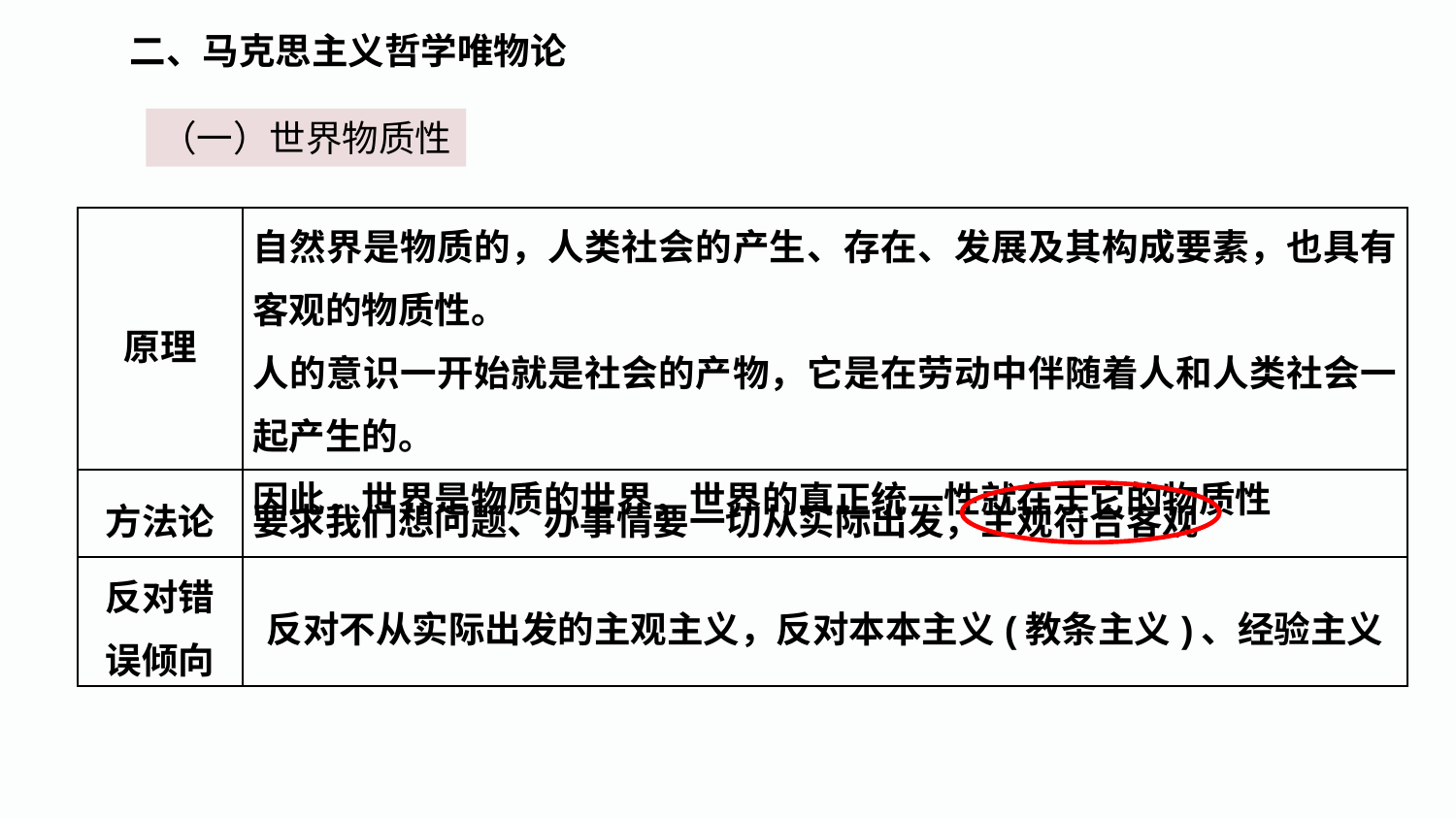

二、马克思主义哲学唯物论
（一）世界物质性
| 原理 | 自然界是物质的，人类社会的产生、存在、发展及其构成要素，也具有客观的物质性。 人的意识一开始就是社会的产物，它是在劳动中伴随着人和人类社会一起产生的。 因此，世界是物质的世界，世界的真正统一性就在于它的物质性 |
| --- | --- |
| 方法论 | 要求我们想问题、办事情要一切从实际出发，主观符合客观 |
| 反对错 误倾向 | 反对不从实际出发的主观主义，反对本本主义(教条主义)、经验主义 |